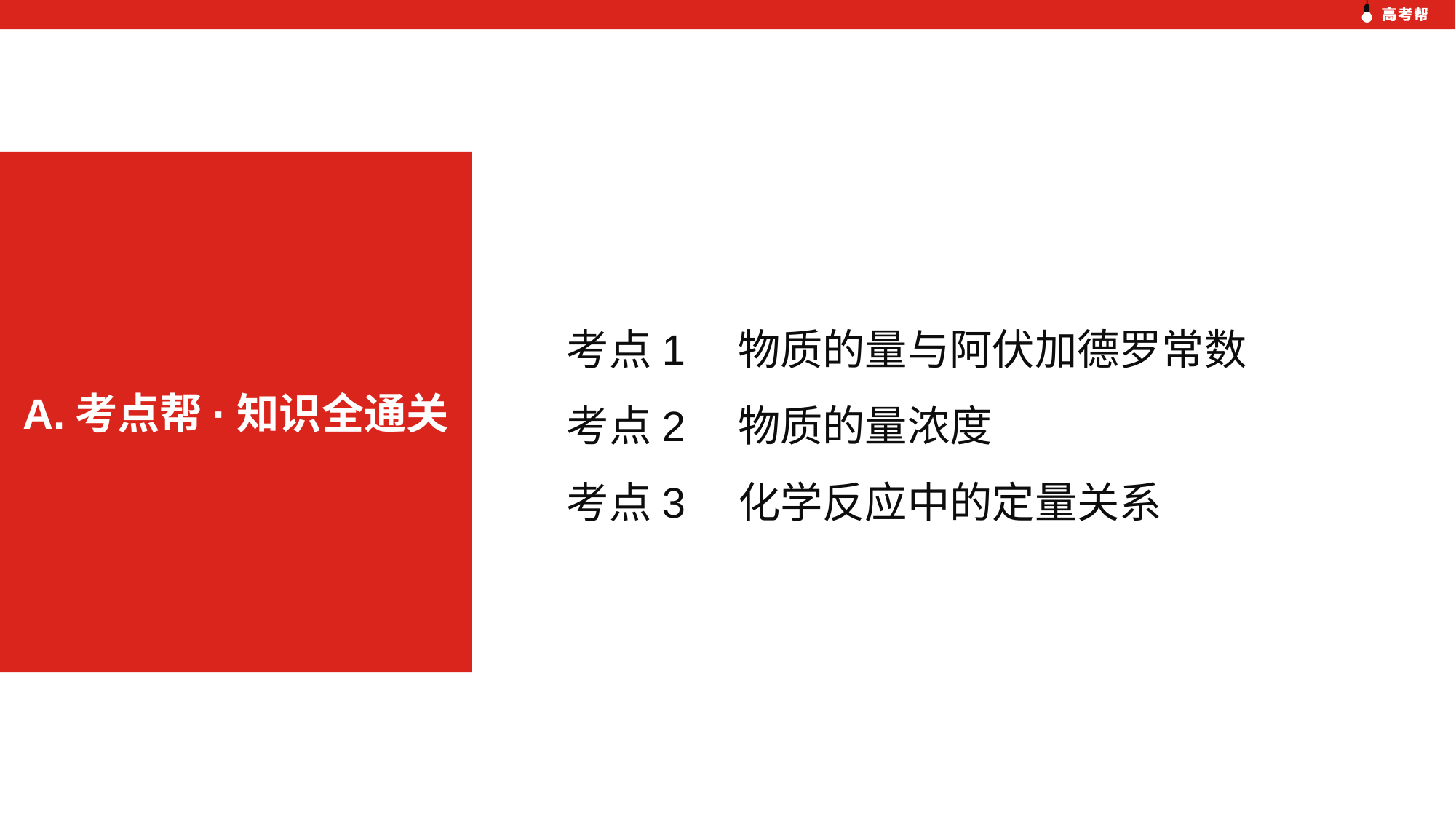

考点1　物质的量与阿伏加德罗常数
考点2　物质的量浓度
考点3　化学反应中的定量关系
A.考点帮·知识全通关